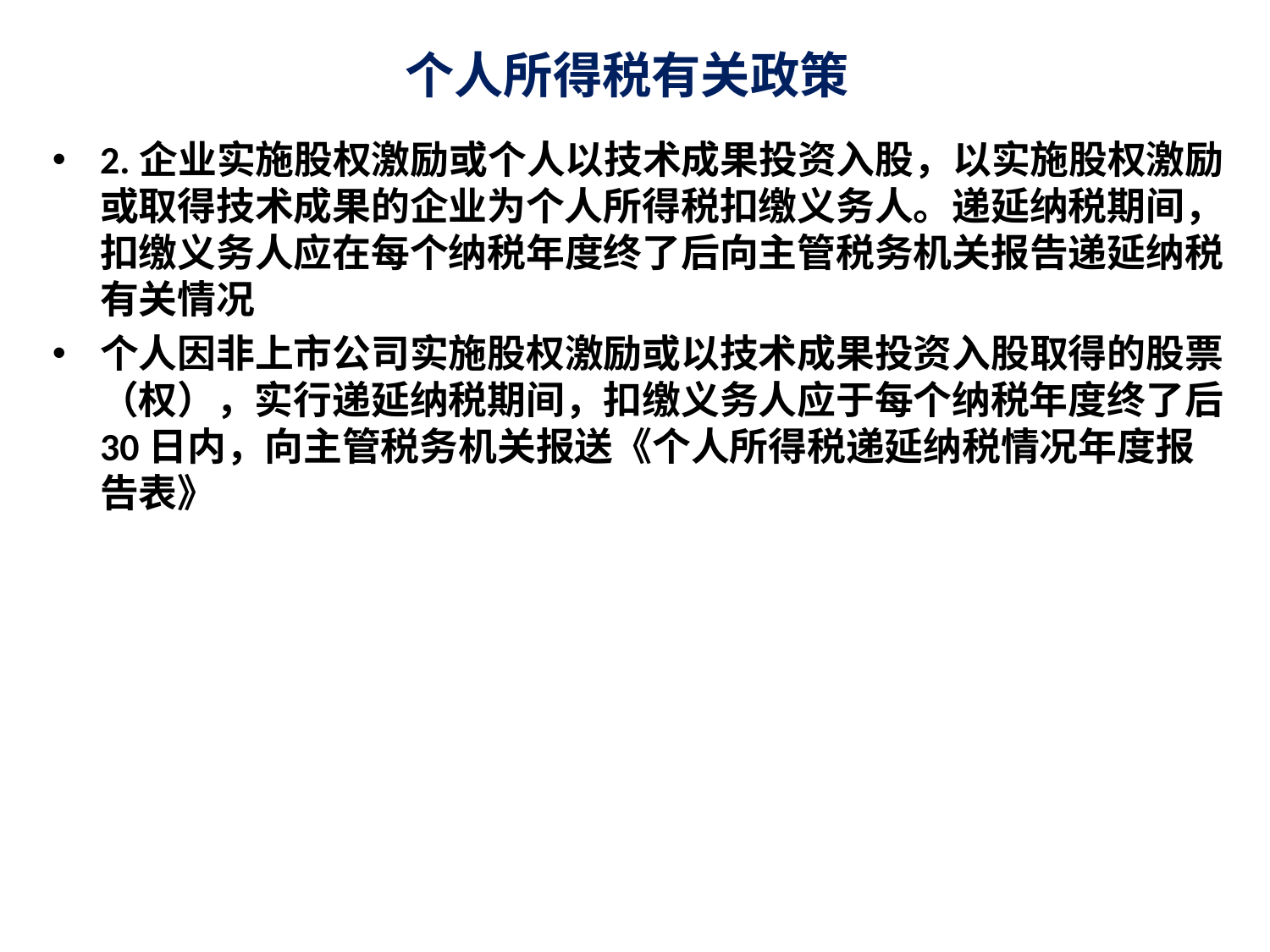

# 个人所得税有关政策
2.企业实施股权激励或个人以技术成果投资入股，以实施股权激励或取得技术成果的企业为个人所得税扣缴义务人。递延纳税期间，扣缴义务人应在每个纳税年度终了后向主管税务机关报告递延纳税有关情况
个人因非上市公司实施股权激励或以技术成果投资入股取得的股票（权），实行递延纳税期间，扣缴义务人应于每个纳税年度终了后30日内，向主管税务机关报送《个人所得税递延纳税情况年度报告表》